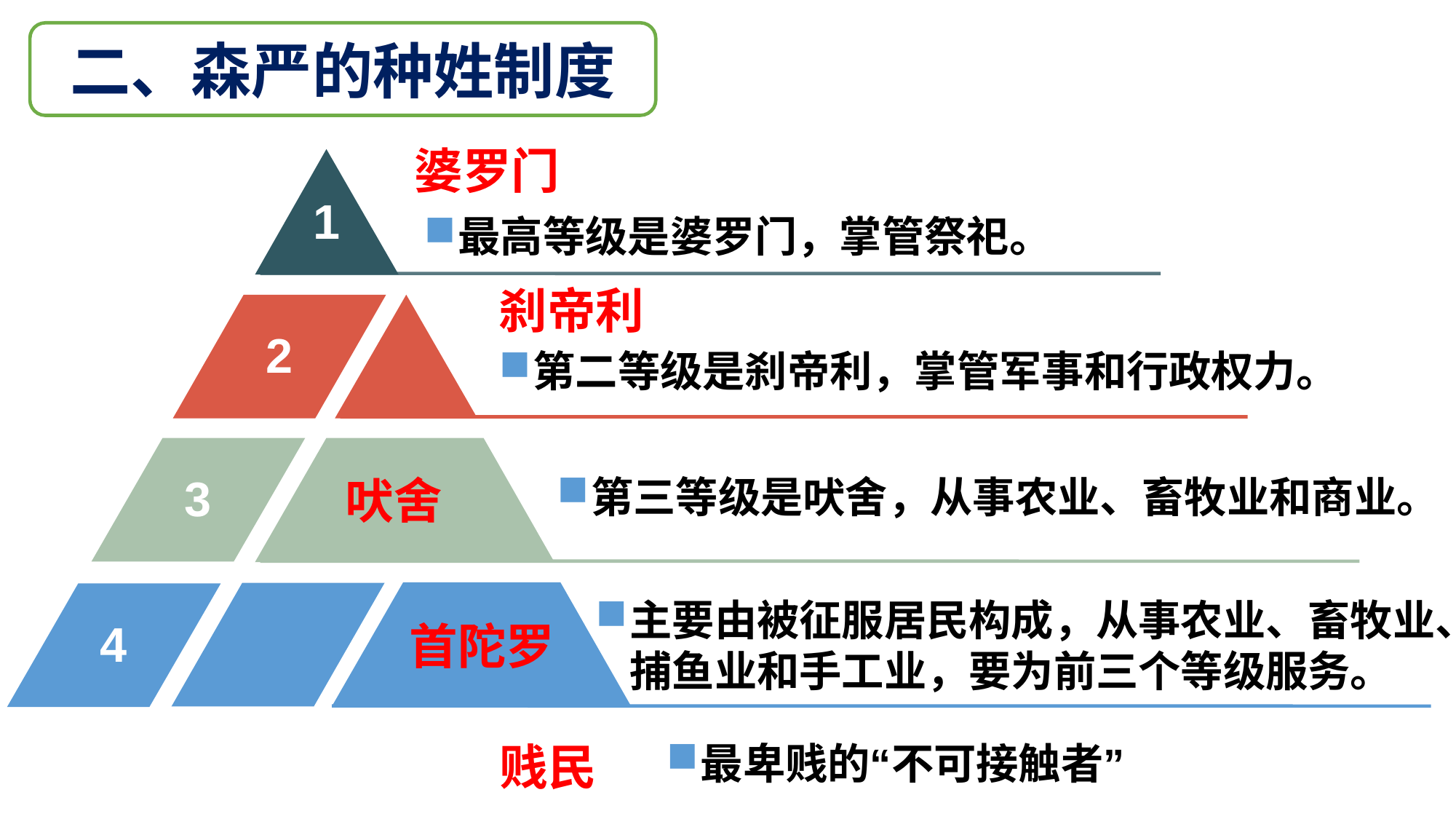

二、森严的种姓制度
婆罗门
1
最高等级是婆罗门，掌管祭祀。

刹帝利
2

第二等级是刹帝利，掌管军事和行政权力。

3

吠舍
第三等级是吠舍，从事农业、畜牧业和商业。

4
主要由被征服居民构成，从事农业、畜牧业、捕鱼业和手工业，要为前三个等级服务。
首陀罗

最卑贱的“不可接触者”
贱民
12